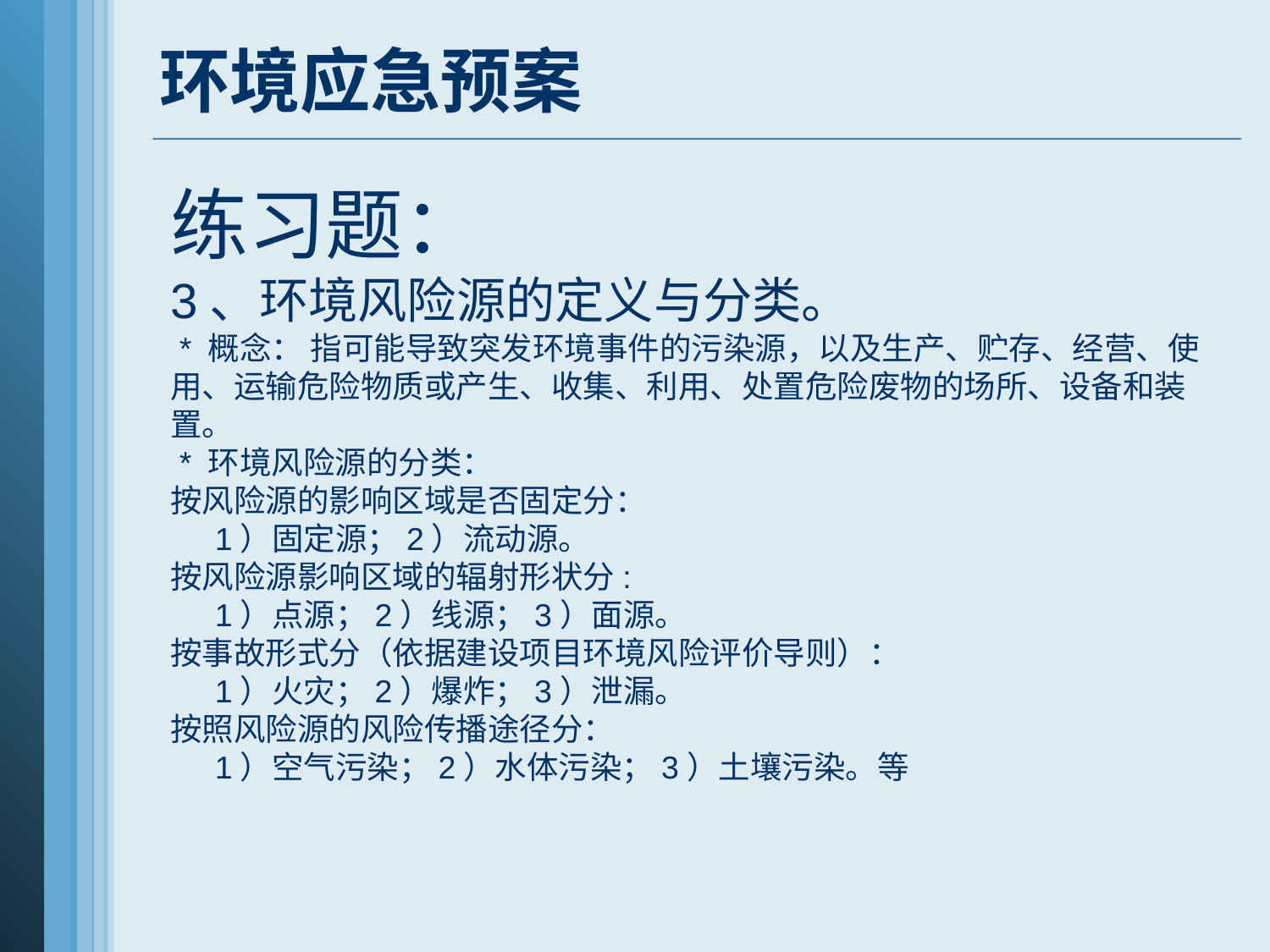

环境应急预案
练习题：
3、环境风险源的定义与分类。
 * 概念： 指可能导致突发环境事件的污染源，以及生产、贮存、经营、使用、运输危险物质或产生、收集、利用、处置危险废物的场所、设备和装置。
 * 环境风险源的分类：
按风险源的影响区域是否固定分：
     1）固定源；2）流动源。
按风险源影响区域的辐射形状分:
     1）点源；2）线源；3）面源。
按事故形式分（依据建设项目环境风险评价导则）：
     1）火灾；2）爆炸；3）泄漏。
按照风险源的风险传播途径分：
     1）空气污染；2）水体污染；3）土壤污染。等